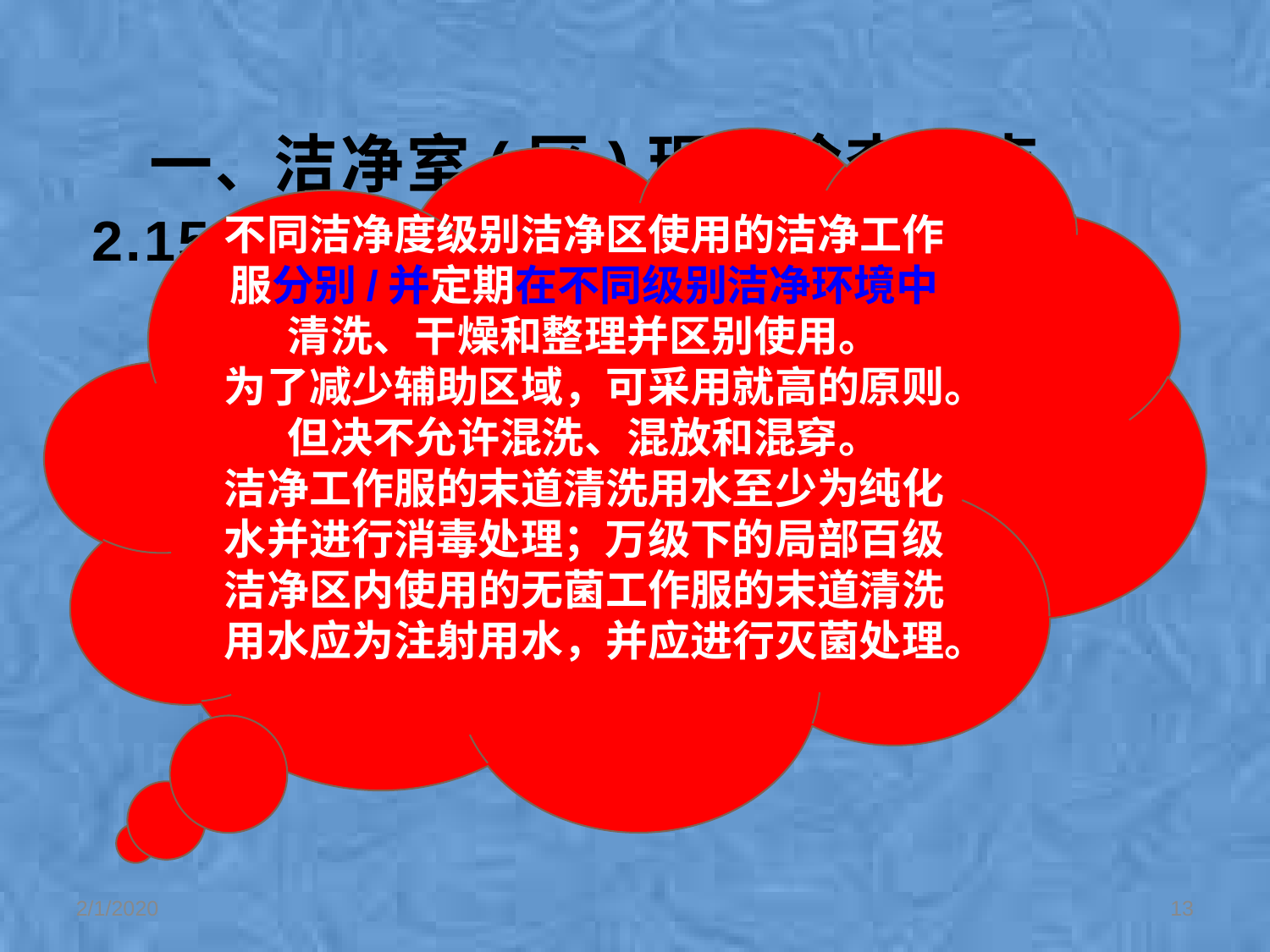

不同洁净度级别洁净区使用的洁净工作服分别/并定期在不同级别洁净环境中清洗、干燥和整理并区别使用。
为了减少辅助区域，可采用就高的原则。但决不允许混洗、混放和混穿。
洁净工作服的末道清洗用水至少为纯化水并进行消毒处理；万级下的局部百级洁净区内使用的无菌工作服的末道清洗用水应为注射用水，并应进行灭菌处理。

一、洁净室(区)现场检查要点
2.15.1辅助区的环境
洁净度级别可低于生产区一个级别，但不得低于300000级
洁净工作服清洗干燥间
洁具间、专用工位器具的末道清洁处理与消毒的区域
无菌工作服的整理、灭菌后的贮存应当在10000级洁净室（区）内。

2/1/2020
13